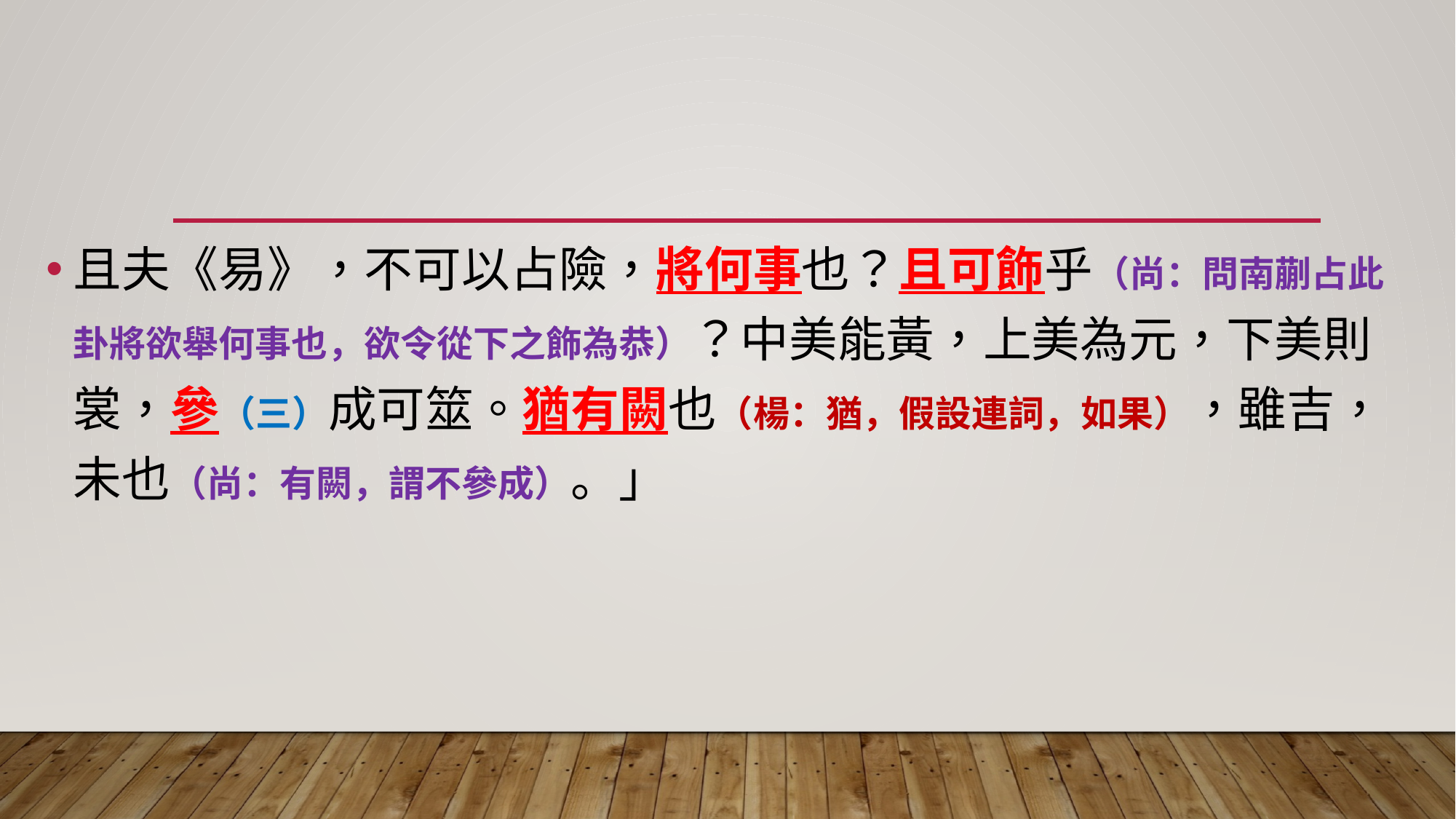

且夫《易》，不可以占險，將何事也？且可飾乎（尚：問南蒯占此卦將欲舉何事也，欲令從下之飾為恭）？中美能黃，上美為元，下美則裳，參（三）成可筮。猶有闕也（楊：猶，假設連詞，如果），雖吉，未也（尚：有闕，謂不參成）。」